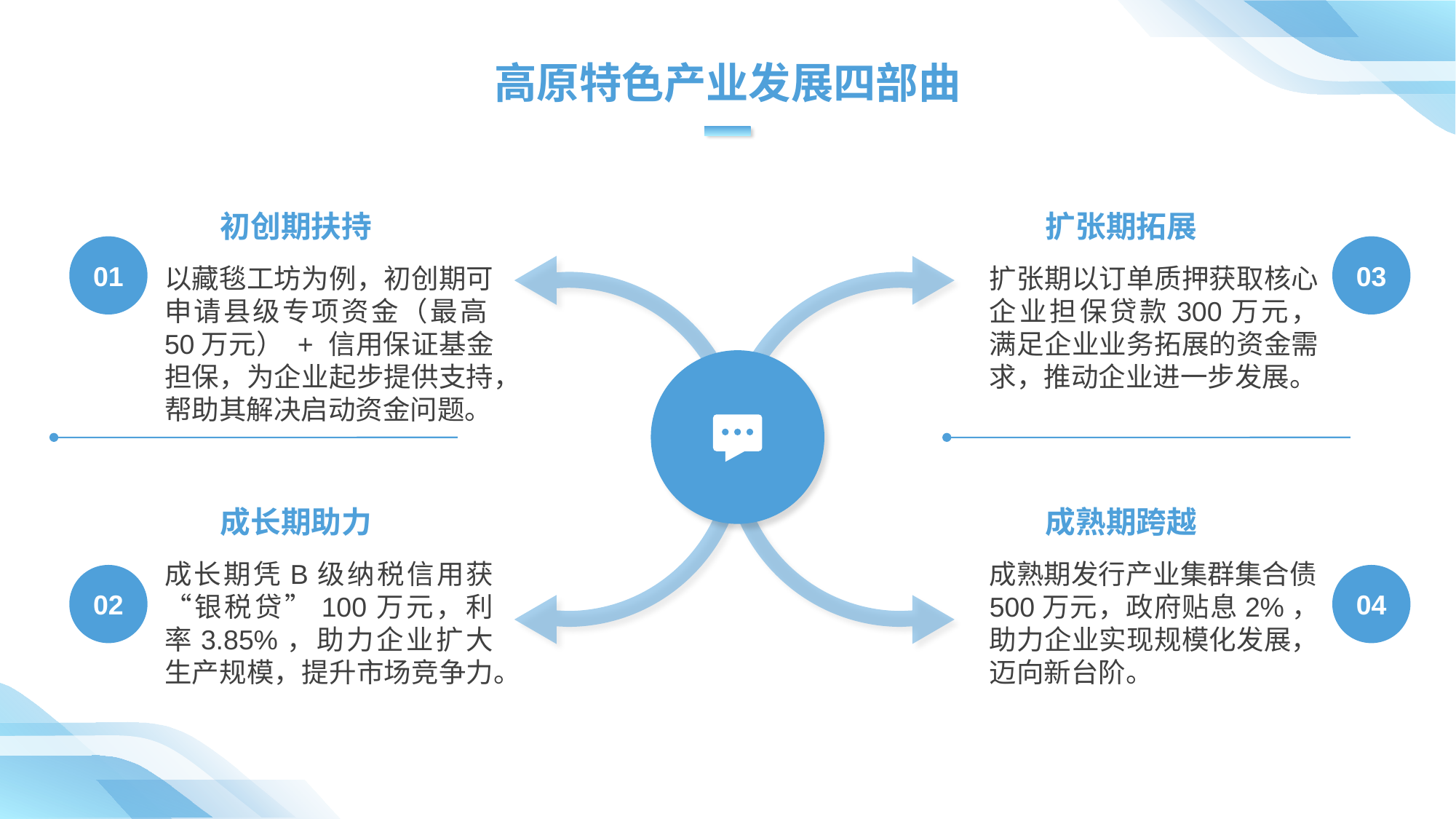

高原特色产业发展四部曲
初创期扶持
扩张期拓展
01
03

以藏毯工坊为例，初创期可申请县级专项资金（最高50万元） + 信用保证基金担保，为企业起步提供支持，帮助其解决启动资金问题。
扩张期以订单质押获取核心企业担保贷款300万元，满足企业业务拓展的资金需求，推动企业进一步发展。

成长期助力
成熟期跨越
成长期凭B级纳税信用获“银税贷”100万元，利率3.85%，助力企业扩大生产规模，提升市场竞争力。
成熟期发行产业集群集合债500万元，政府贴息2%，助力企业实现规模化发展，迈向新台阶。
02
04